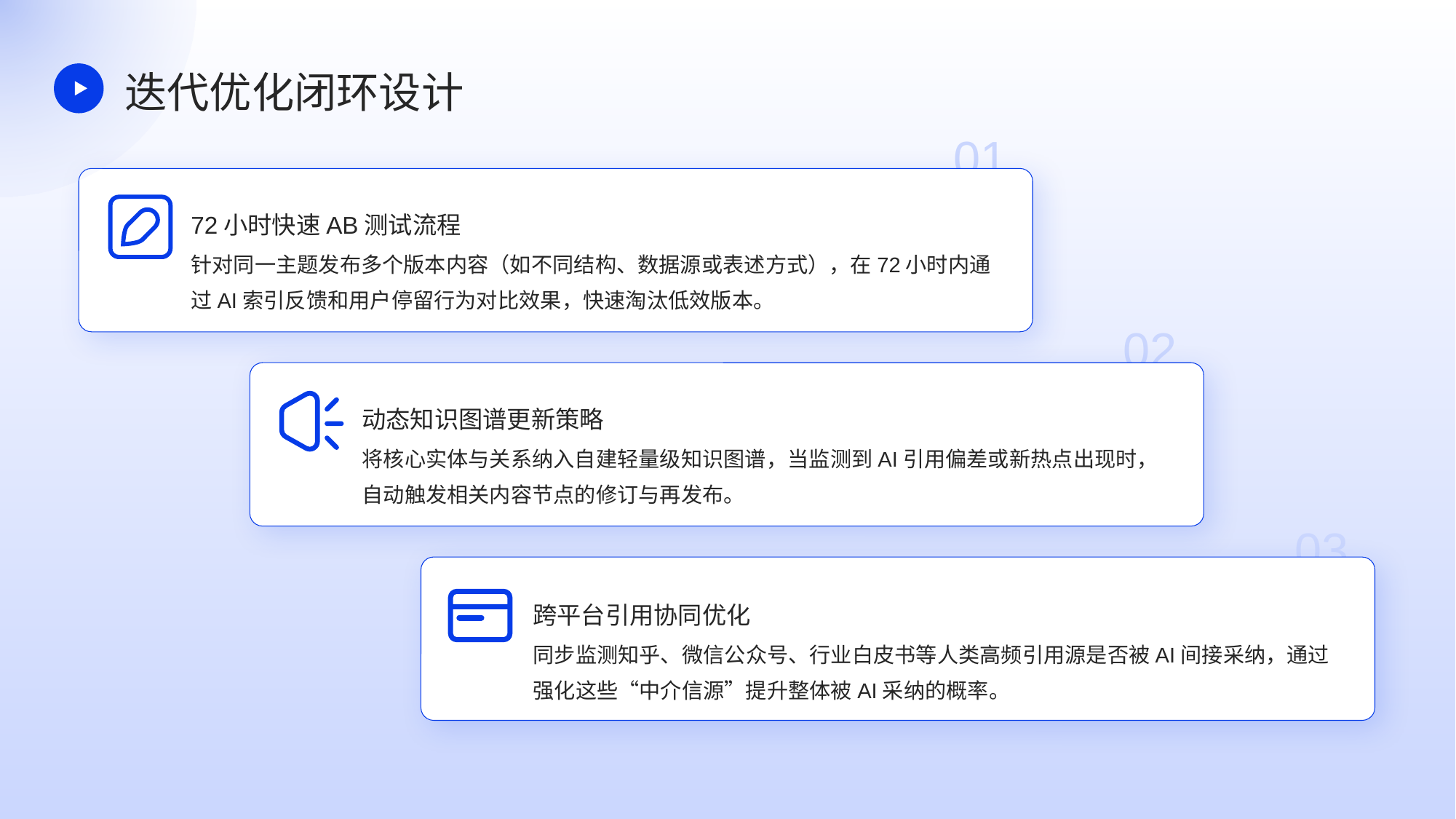

迭代优化闭环设计

01

72小时快速AB测试流程

针对同一主题发布多个版本内容（如不同结构、数据源或表述方式），在72小时内通过AI索引反馈和用户停留行为对比效果，快速淘汰低效版本。
02

动态知识图谱更新策略

将核心实体与关系纳入自建轻量级知识图谱，当监测到AI引用偏差或新热点出现时，自动触发相关内容节点的修订与再发布。
03

跨平台引用协同优化

同步监测知乎、微信公众号、行业白皮书等人类高频引用源是否被AI间接采纳，通过强化这些“中介信源”提升整体被AI采纳的概率。